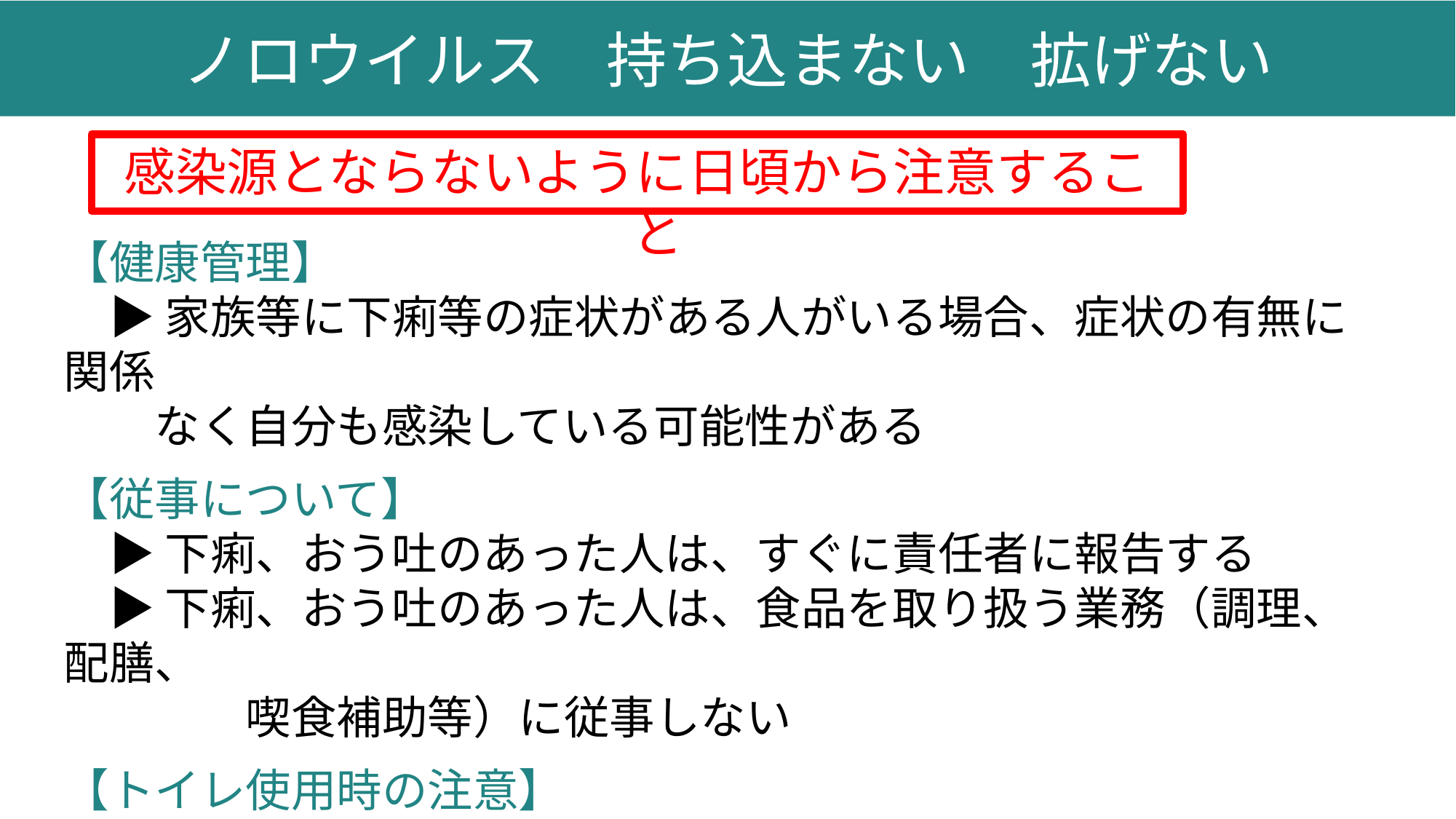

ノロウイルス　持ち込まない　拡げない
感染源とならないように日頃から注意すること
【健康管理】
　▶ 家族等に下痢等の症状がある人がいる場合、症状の有無に関係
　　なく自分も感染している可能性がある
【従事について】
　▶ 下痢、おう吐のあった人は、すぐに責任者に報告する
　▶ 下痢、おう吐のあった人は、食品を取り扱う業務（調理、配膳、
　　　　喫食補助等）に従事しない
【トイレ使用時の注意】
　▶ 専用の履物に交換する、手洗いの徹底